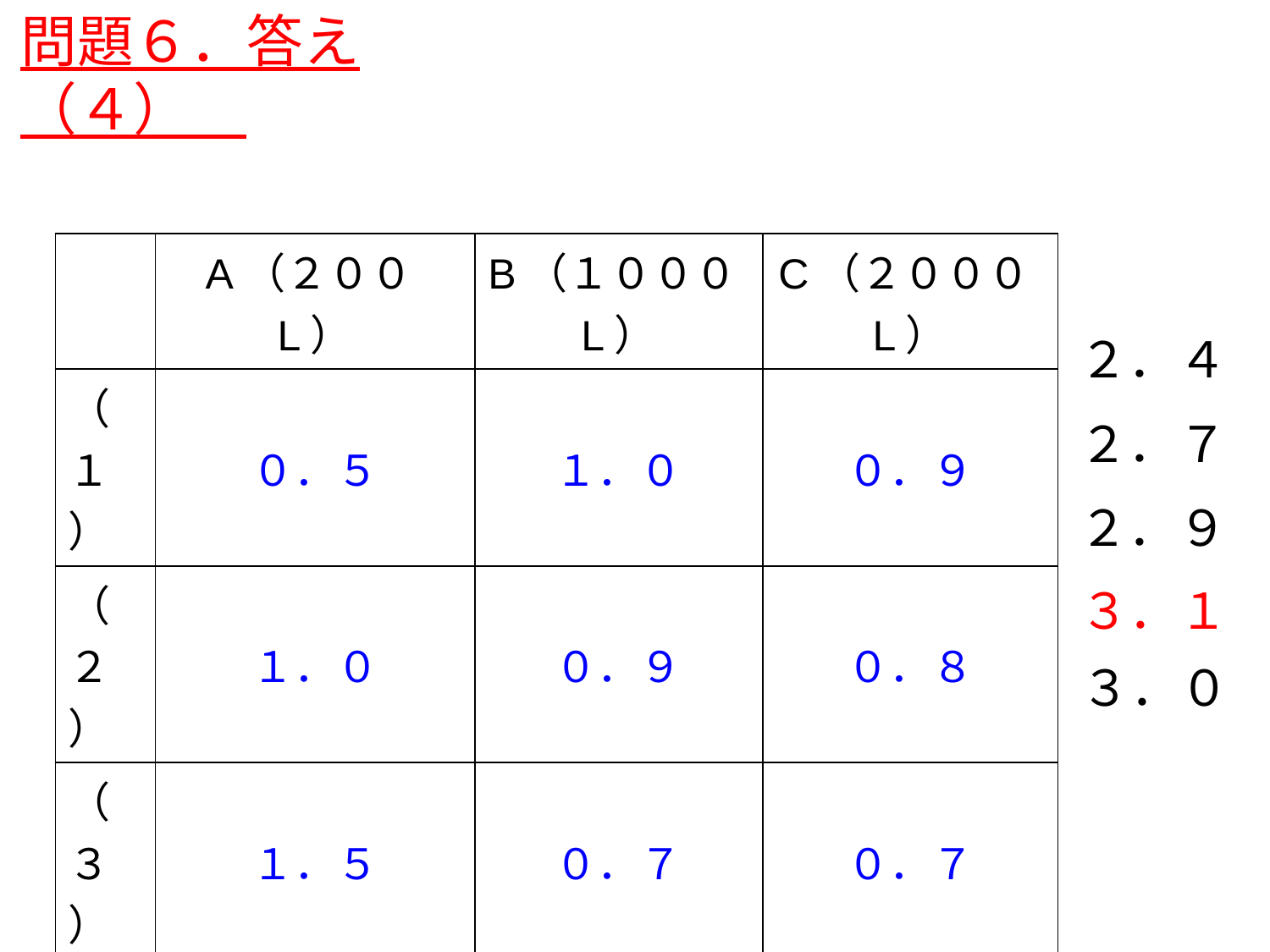

問題６．答え（４）
|  | A（２００L） | B（１０００L） | C（２０００L） |
| --- | --- | --- | --- |
| （１） | ０．５ | １．０ | ０．９ |
| （２） | １．０ | ０．９ | ０．８ |
| （３） | １．５ | ０．７ | ０．７ |
| （４） | ２．０ | ０．５ | ０．６ |
| （５） | ２．５ | ０．２ | ０．３ |
２．４
２．７
２．９
３．１
３．０